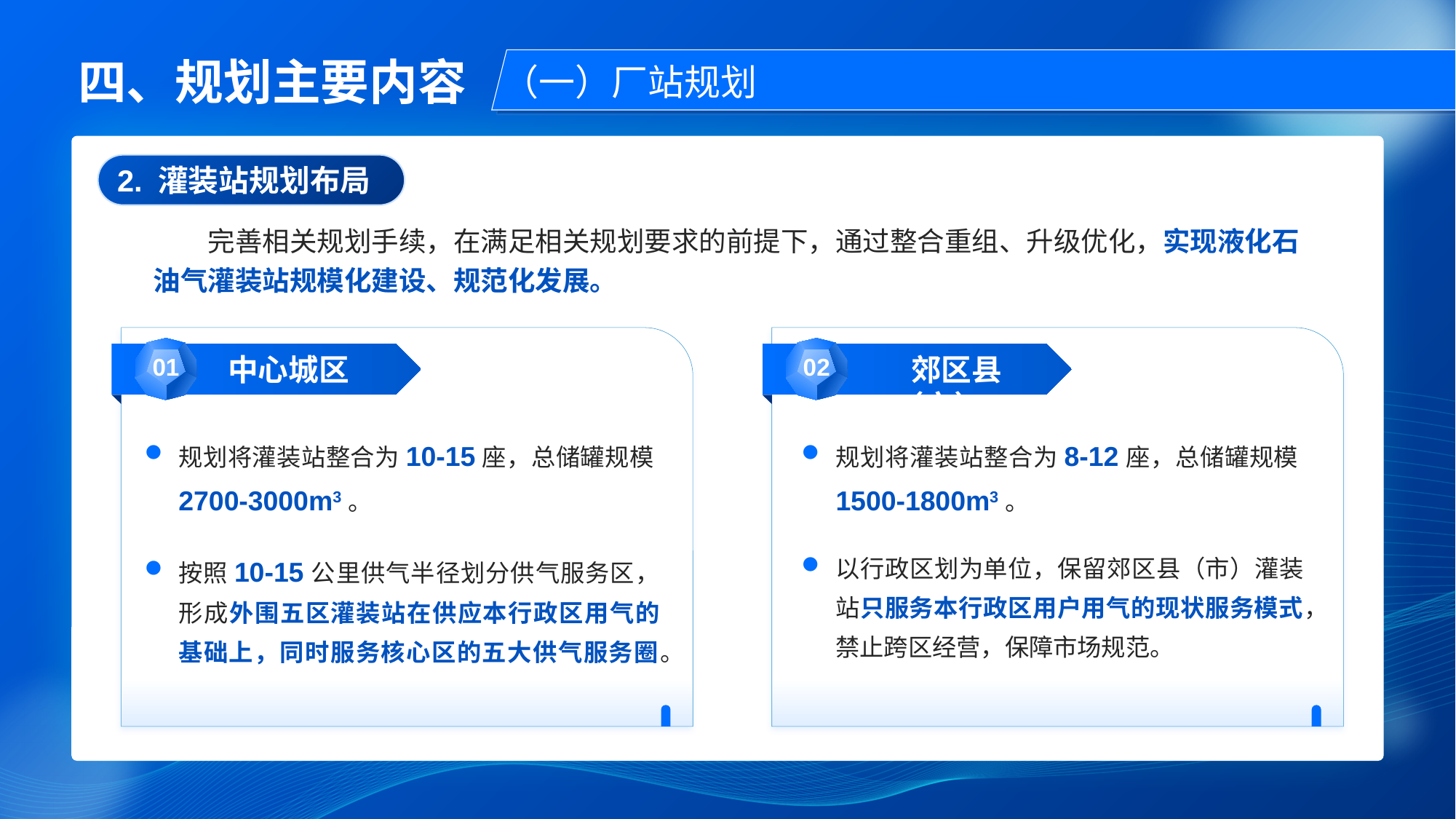

四、规划主要内容

（一）厂站规划

2. 灌装站规划布局
完善相关规划手续，在满足相关规划要求的前提下，通过整合重组、升级优化，实现液化石油气灌装站规模化建设、规范化发展。

    郊区县（市）

01

02

中心城区

规划将灌装站整合为10-15座，总储罐规模2700-3000m3。
按照10-15公里供气半径划分供气服务区，形成外围五区灌装站在供应本行政区用气的基础上，同时服务核心区的五大供气服务圈。
规划将灌装站整合为8-12座，总储罐规模1500-1800m3。
以行政区划为单位，保留郊区县（市）灌装站只服务本行政区用户用气的现状服务模式，禁止跨区经营，保障市场规范。